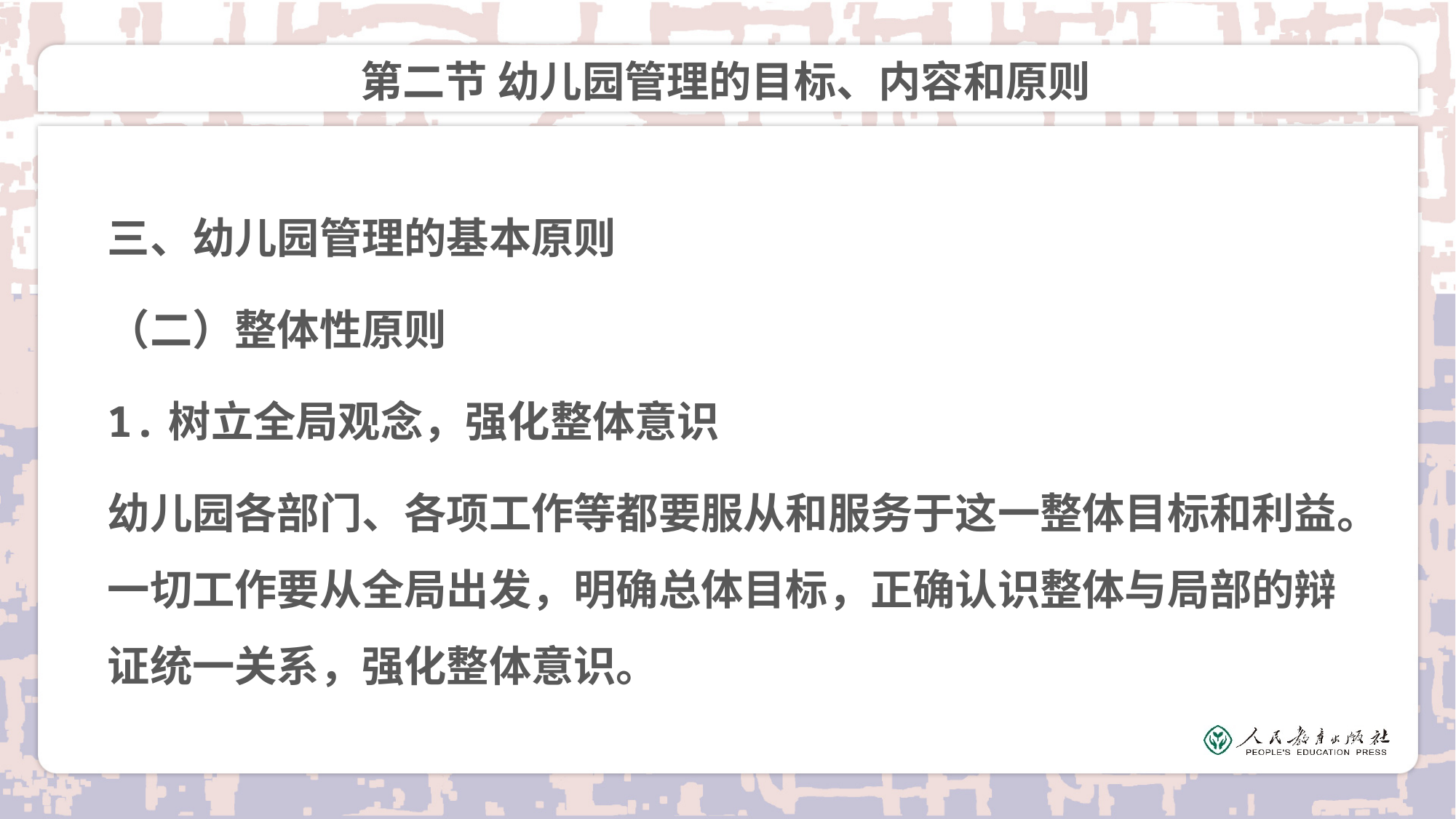

# 第二节 幼儿园管理的目标、内容和原则
三、幼儿园管理的基本原则
（二）整体性原则
1.树立全局观念，强化整体意识
幼儿园各部门、各项工作等都要服从和服务于这一整体目标和利益。一切工作要从全局出发，明确总体目标，正确认识整体与局部的辩证统一关系，强化整体意识。